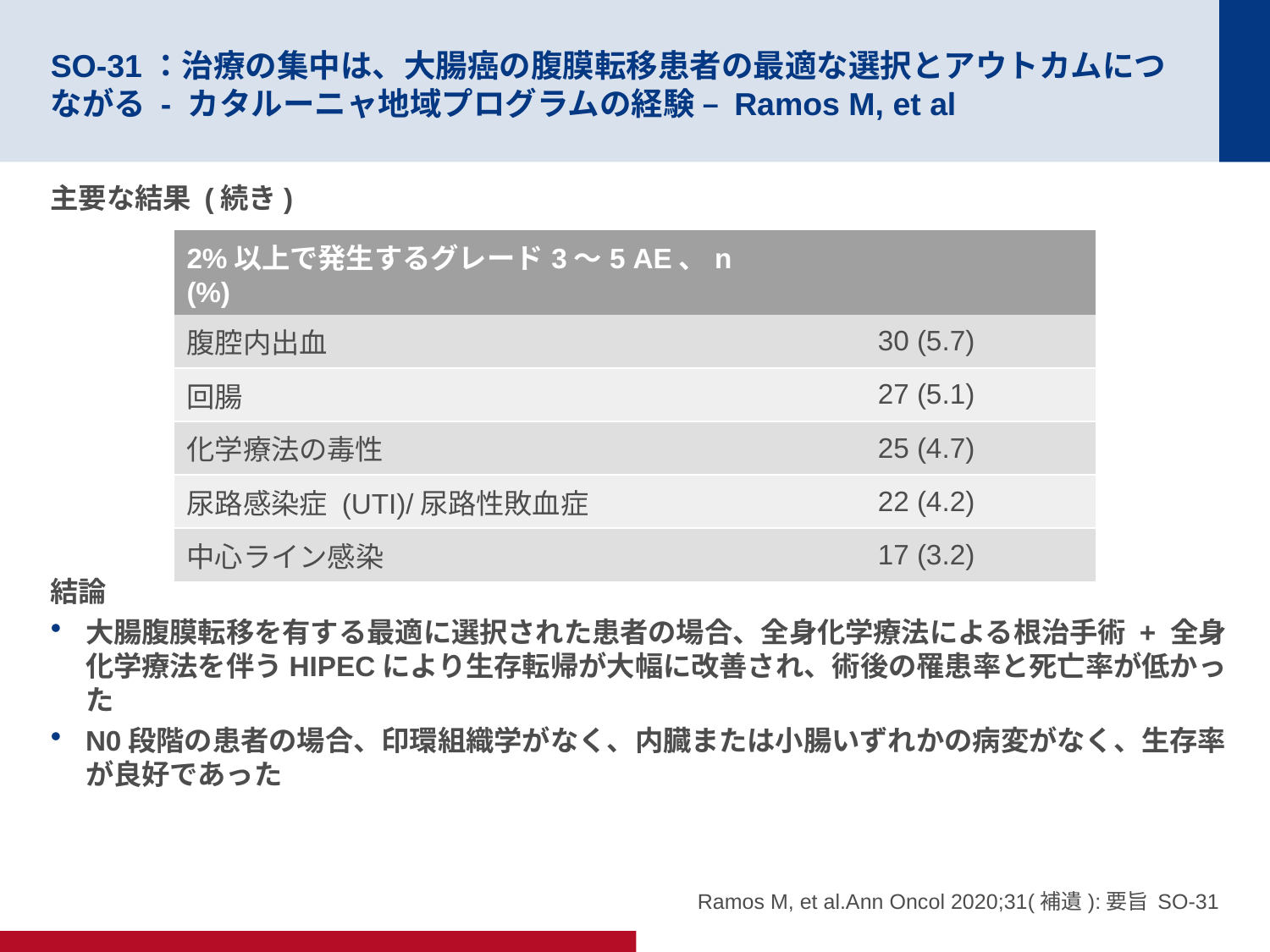

# SO-31：治療の集中は、大腸癌の腹膜転移患者の最適な選択とアウトカムにつながる - カタルーニャ地域プログラムの経験 – Ramos M, et al
主要な結果 (続き)
結論
大腸腹膜転移を有する最適に選択された患者の場合、全身化学療法による根治手術 + 全身化学療法を伴うHIPECにより生存転帰が大幅に改善され、術後の罹患率と死亡率が低かった
N0段階の患者の場合、印環組織学がなく、内臓または小腸いずれかの病変がなく、生存率が良好であった
| 2%以上で発生するグレード3〜5 AE、n (%) |  |
| --- | --- |
| 腹腔内出血 | 30 (5.7) |
| 回腸 | 27 (5.1) |
| 化学療法の毒性 | 25 (4.7) |
| 尿路感染症 (UTI)/尿路性敗血症 | 22 (4.2) |
| 中心ライン感染 | 17 (3.2) |
Ramos M, et al.Ann Oncol 2020;31(補遺):要旨 SO-31